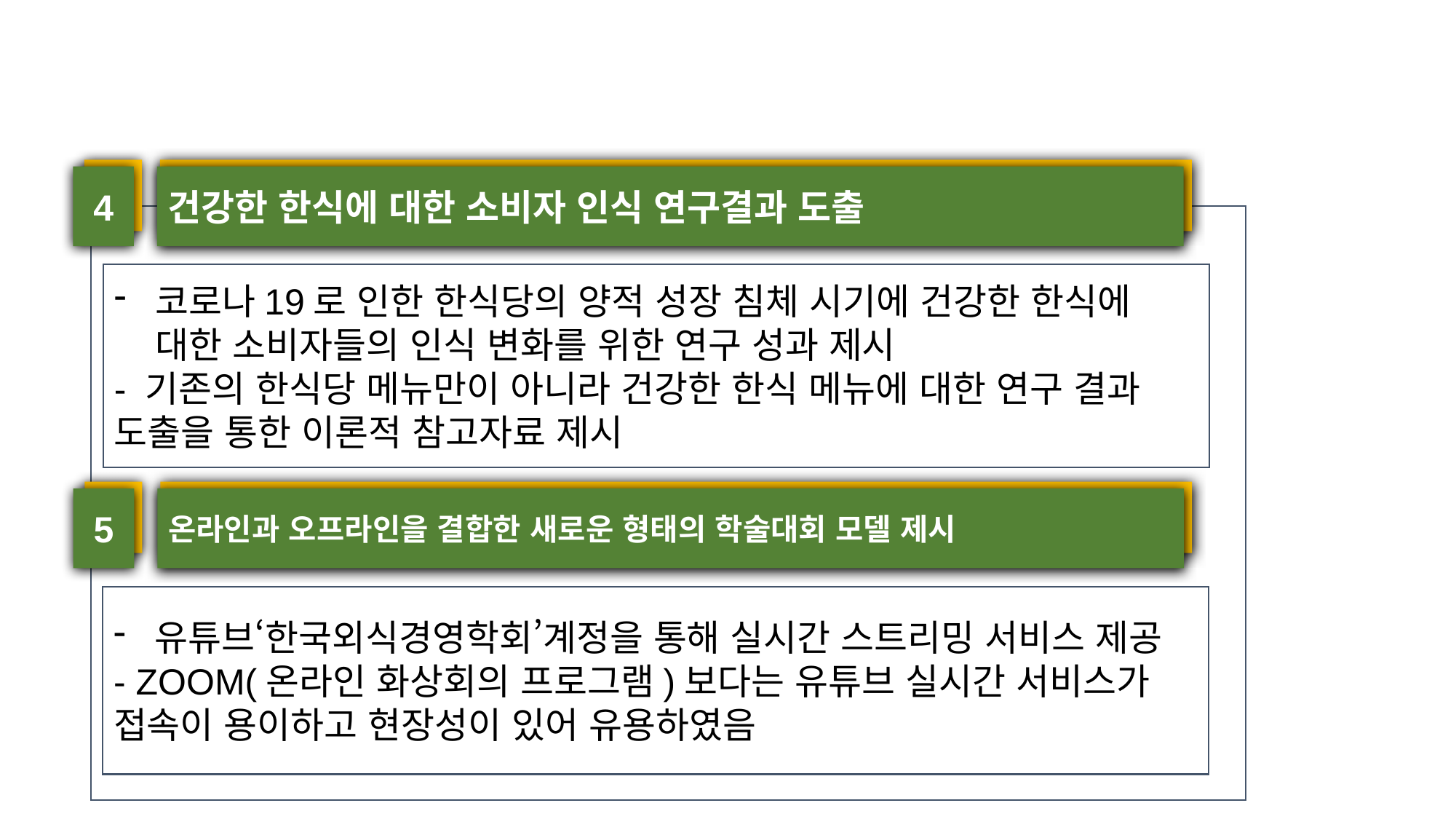

4
건강한 한식에 대한 소비자 인식 연구결과 도출

코로나19로 인한 한식당의 양적 성장 침체 시기에 건강한 한식에 대한 소비자들의 인식 변화를 위한 연구 성과 제시
- 기존의 한식당 메뉴만이 아니라 건강한 한식 메뉴에 대한 연구 결과 도출을 통한 이론적 참고자료 제시

5
온라인과 오프라인을 결합한 새로운 형태의 학술대회 모델 제시
유튜브‘한국외식경영학회’계정을 통해 실시간 스트리밍 서비스 제공
- ZOOM(온라인 화상회의 프로그램)보다는 유튜브 실시간 서비스가 접속이 용이하고 현장성이 있어 유용하였음